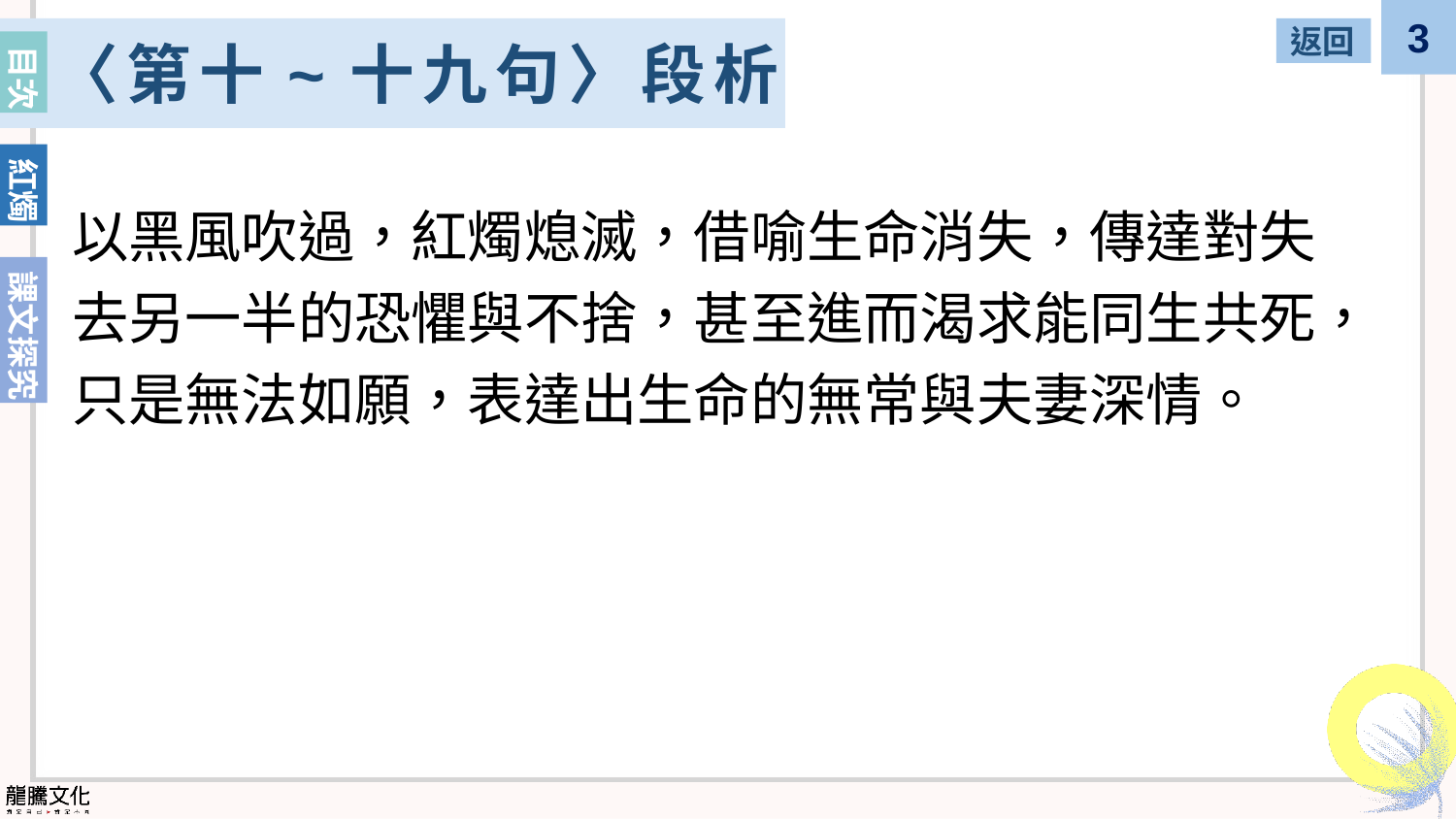

返回
〈第十~十九句〉段析
目次
以黑風吹過，紅燭熄滅，借喻生命消失，傳達對失去另一半的恐懼與不捨，甚至進而渴求能同生共死，只是無法如願，表達出生命的無常與夫妻深情。